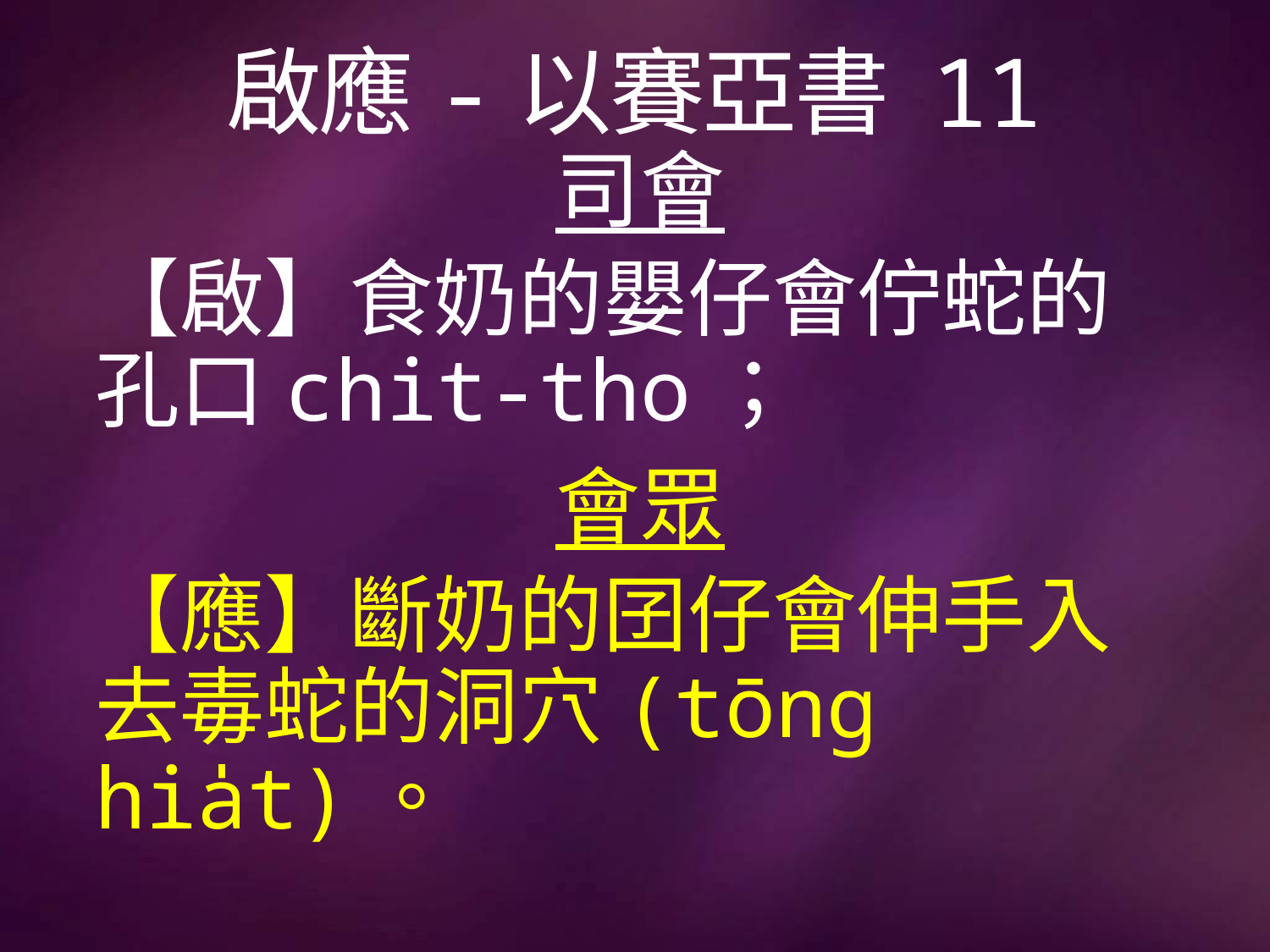

# 啟應-以賽亞書 11
司會
【啟】食奶的嬰仔會佇蛇的孔口chit-tho；

會眾
【應】斷奶的囝仔會伸手入去毒蛇的洞穴(tōng hia̍t)。